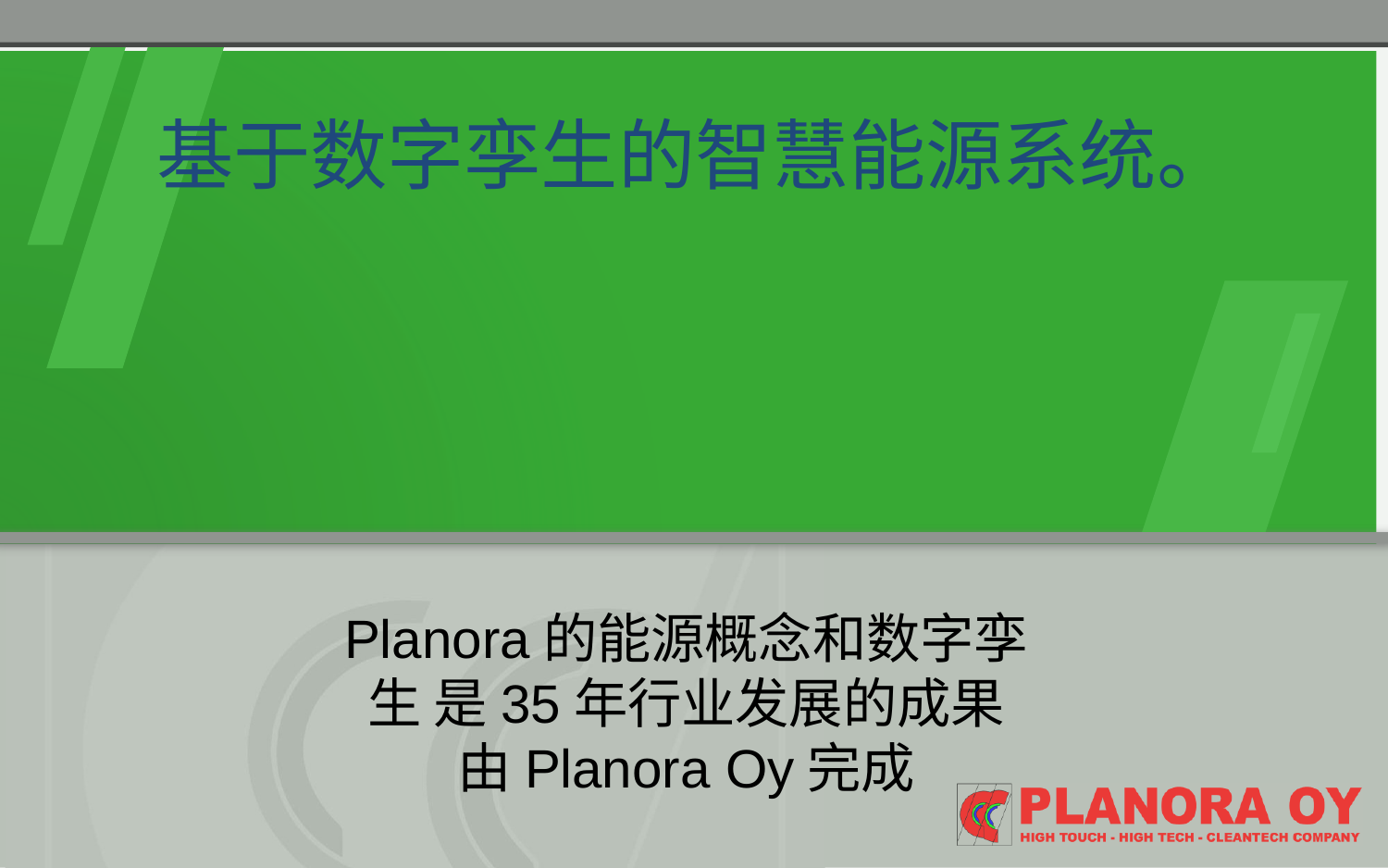

基于数字孪生的智慧能源系统。

Planora的能源概念和数字孪生 是35年行业发展的成果
由Planora Oy完成